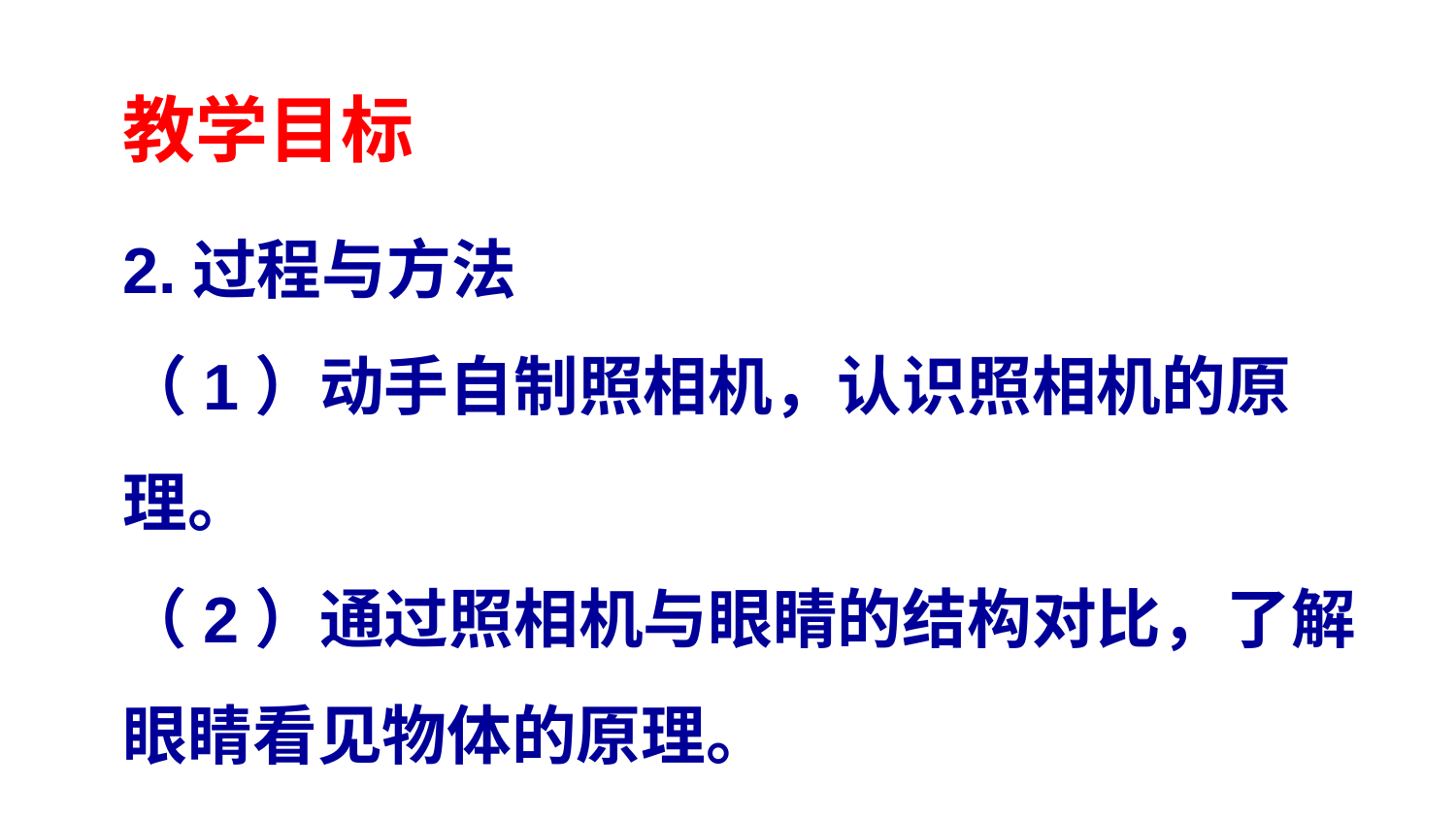

教学目标
2.过程与方法
（1）动手自制照相机，认识照相机的原理。
（2）通过照相机与眼睛的结构对比，了解眼睛看见物体的原理。